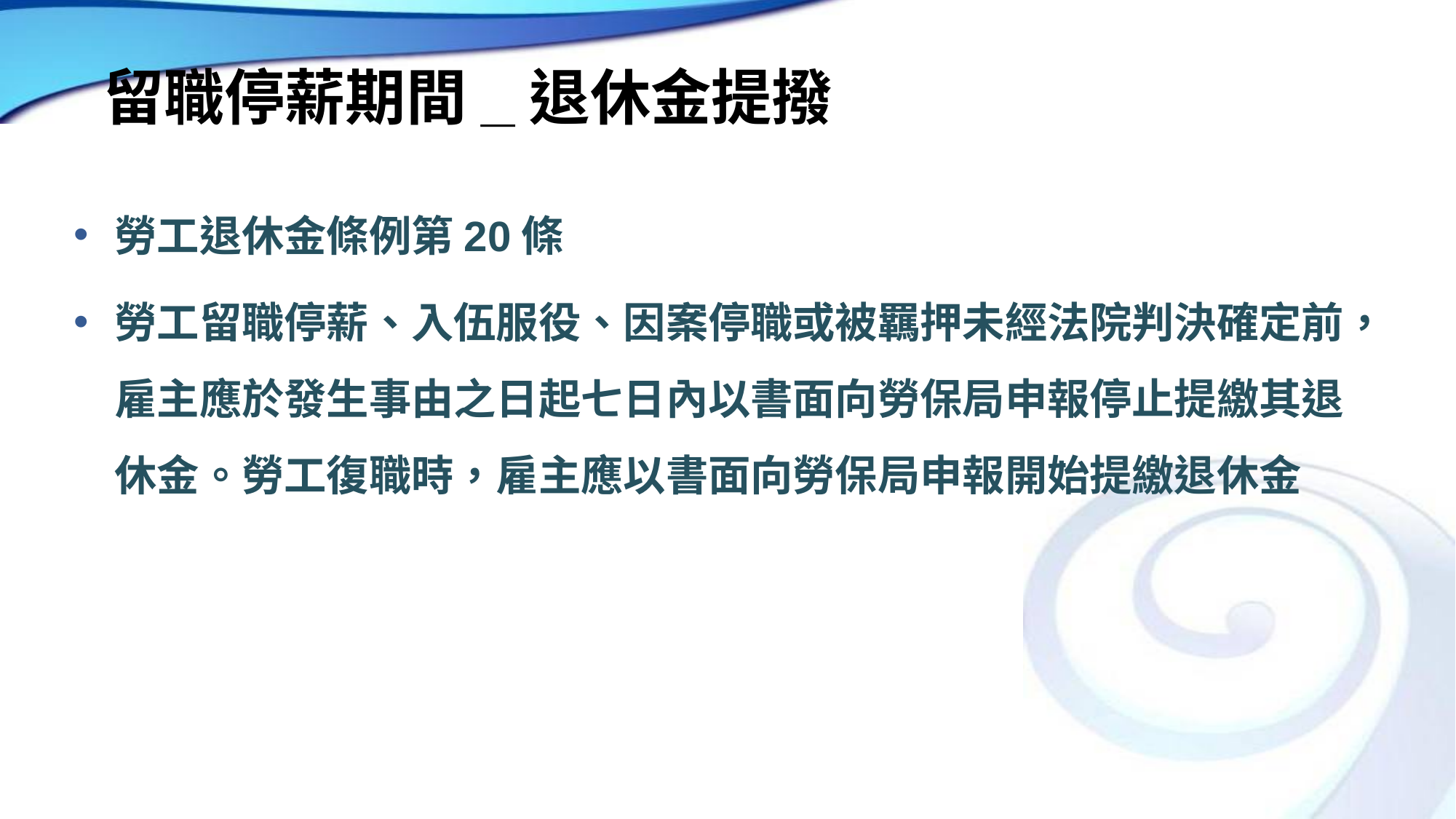

# 留職停薪期間_退休金提撥
勞工退休金條例第20條
勞工留職停薪、入伍服役、因案停職或被羈押未經法院判決確定前，雇主應於發生事由之日起七日內以書面向勞保局申報停止提繳其退休金。勞工復職時，雇主應以書面向勞保局申報開始提繳退休金